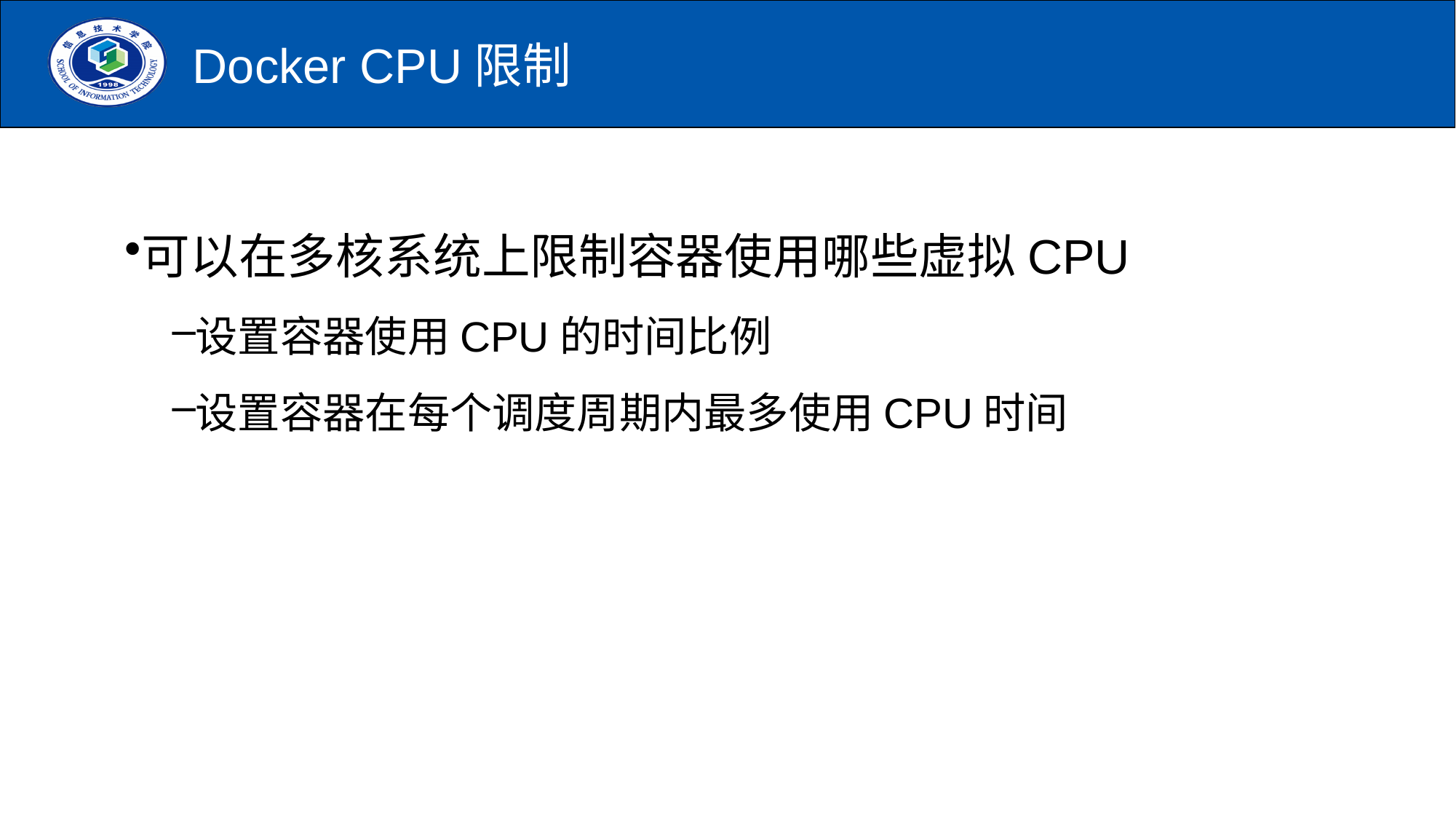

# Docker CPU限制
可以在多核系统上限制容器使用哪些虚拟CPU
设置容器使用CPU的时间比例
设置容器在每个调度周期内最多使用CPU时间